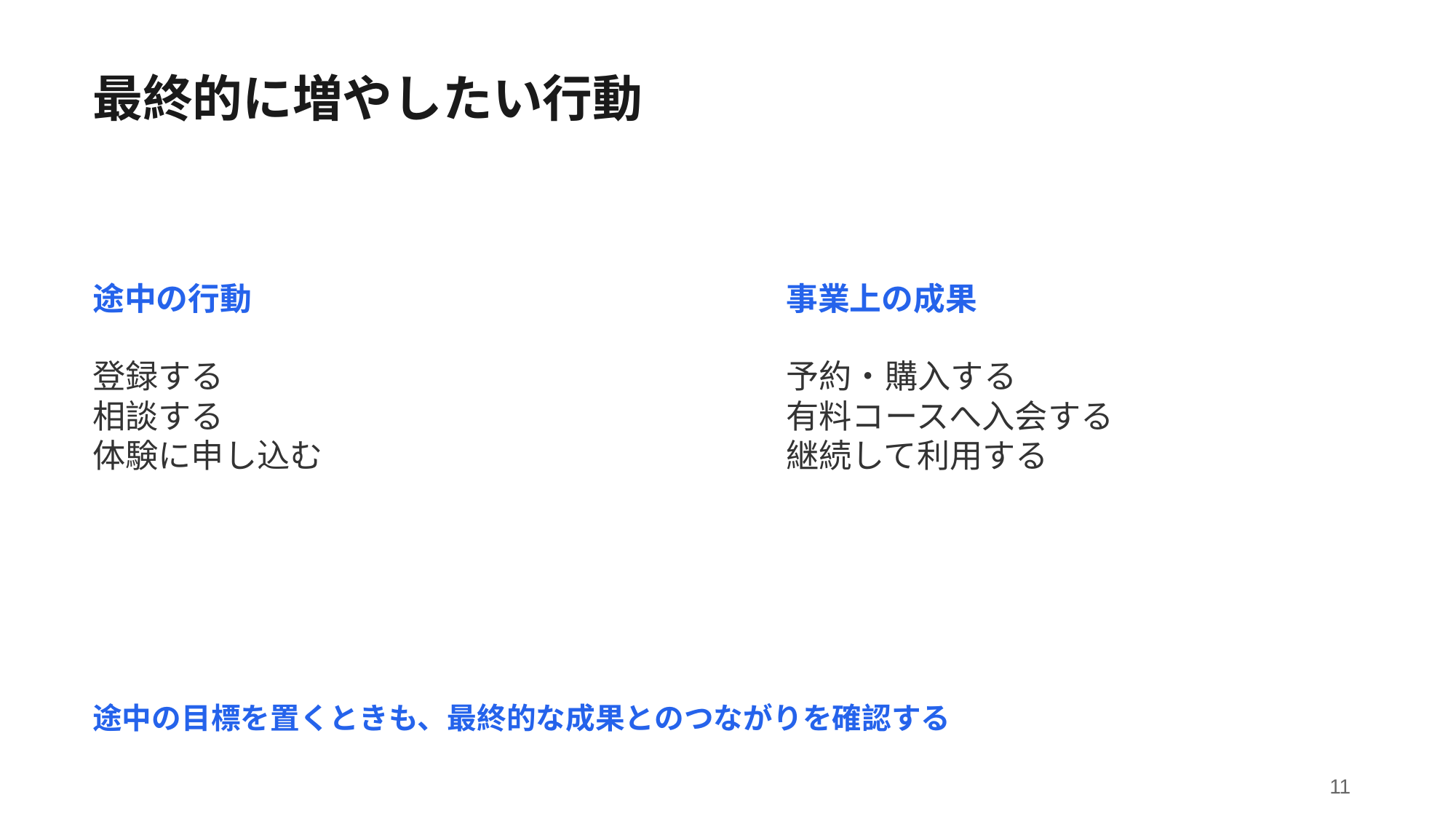

最終的に増やしたい行動
途中の行動
事業上の成果
登録する
相談する
体験に申し込む
予約・購入する
有料コースへ入会する
継続して利用する
途中の目標を置くときも、最終的な成果とのつながりを確認する
11